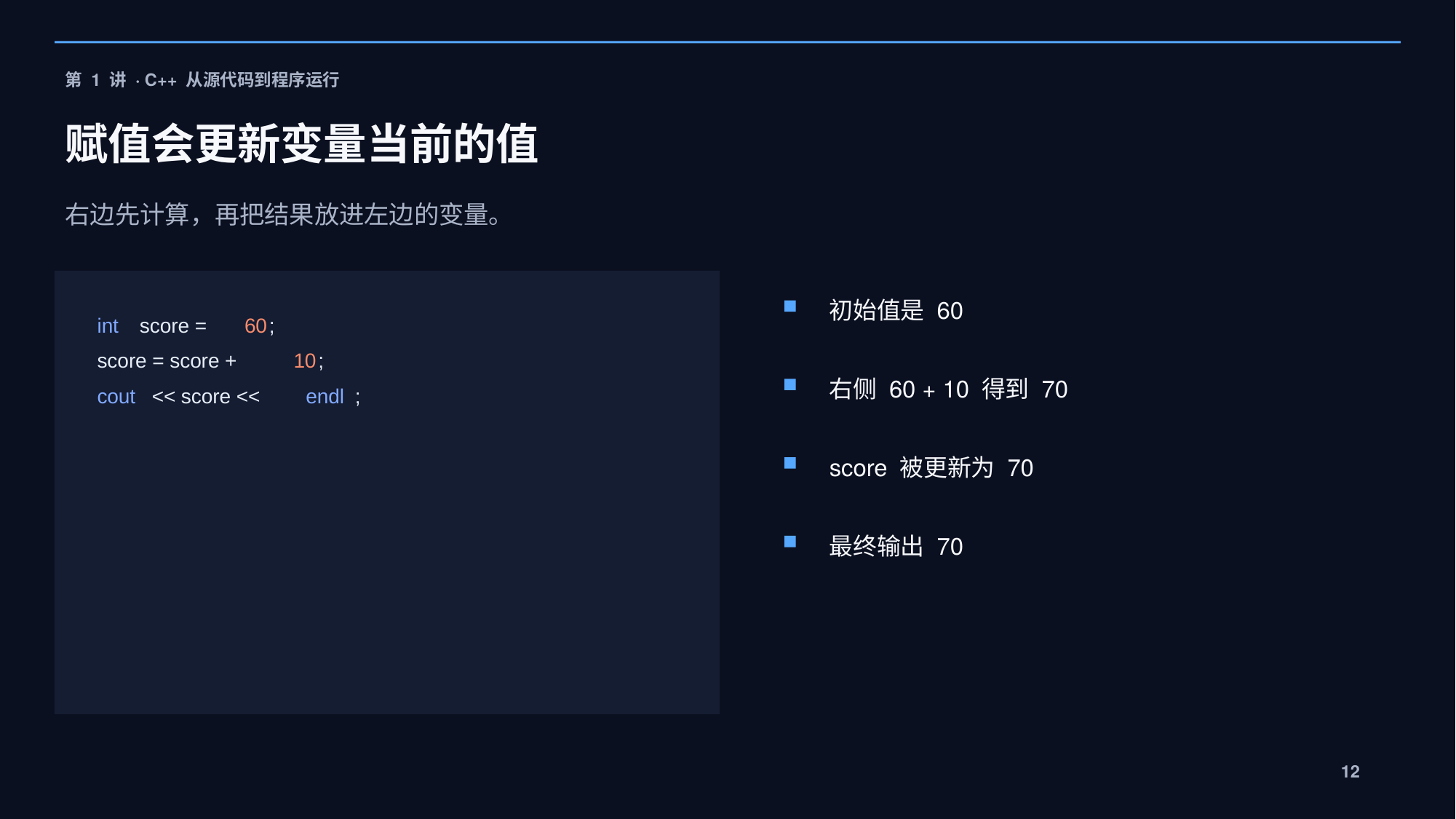

第 1 讲 · C++ 从源代码到程序运行
赋值会更新变量当前的值
右边先计算，再把结果放进左边的变量。

初始值是 60

int
 score =
60
;
score = score +
10
;
右侧 60 + 10 得到 70
cout
 << score <<
endl
;

score 被更新为 70

最终输出 70

12